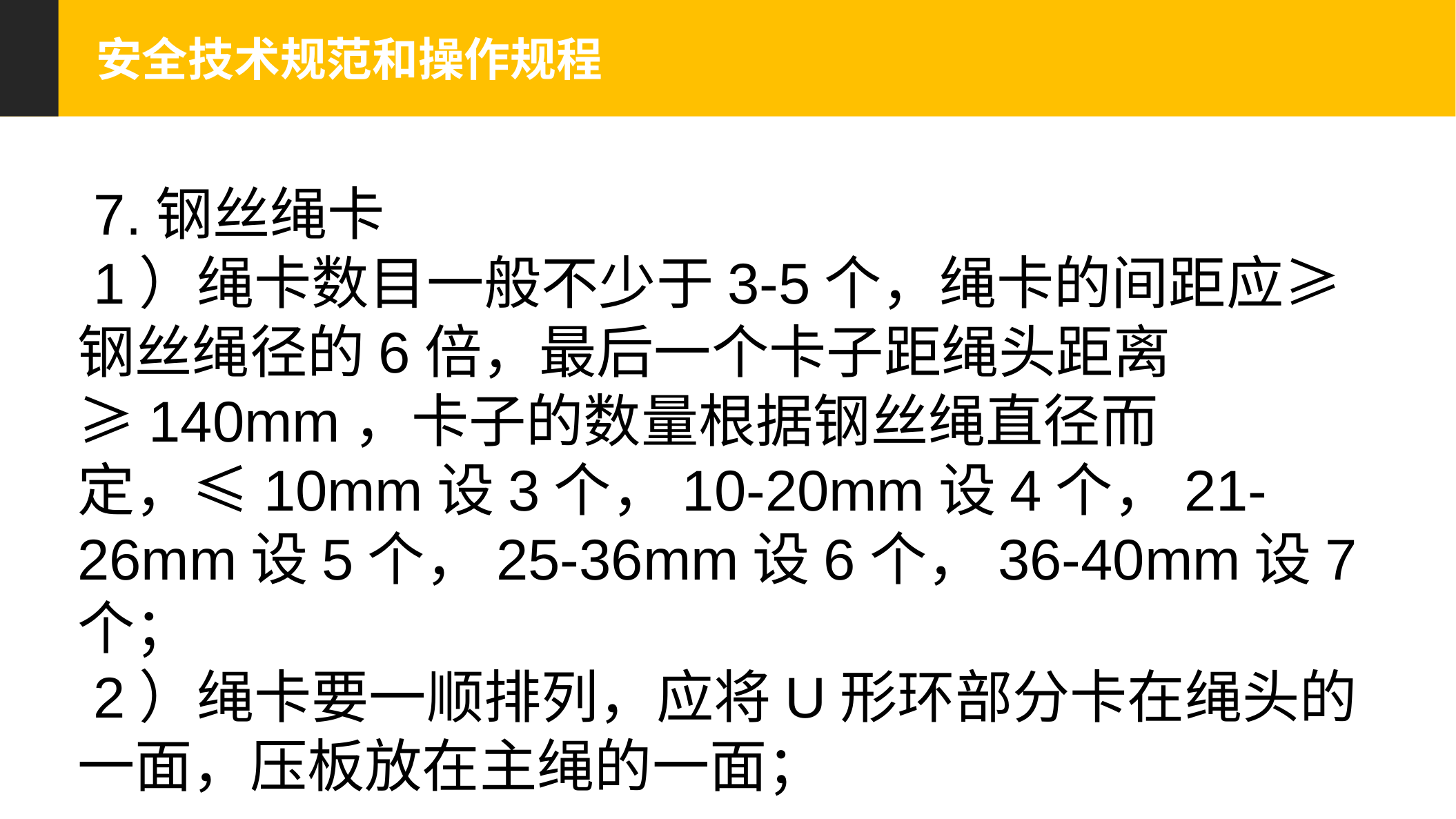

安全技术规范和操作规程
 7.钢丝绳卡
 1）绳卡数目一般不少于3-5个，绳卡的间距应≥钢丝绳径的6倍，最后一个卡子距绳头距离≥140mm，卡子的数量根据钢丝绳直径而定，≤10mm设3个，10-20mm设4个，21-26mm设5个，25-36mm设6个，36-40mm设7个；
 2）绳卡要一顺排列，应将U形环部分卡在绳头的一面，压板放在主绳的一面；